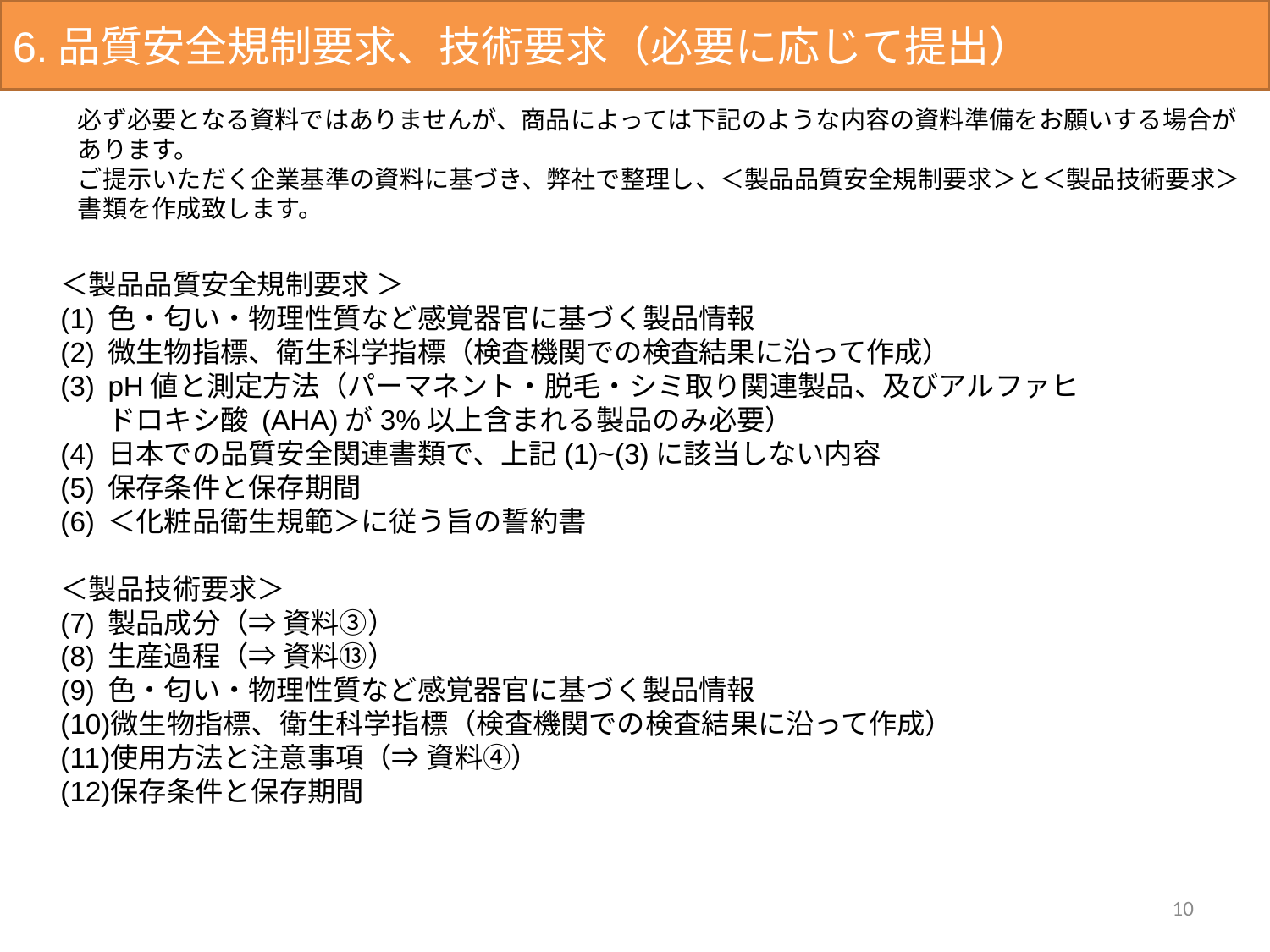

6.品質安全規制要求、技術要求（必要に応じて提出）
必ず必要となる資料ではありませんが、商品によっては下記のような内容の資料準備をお願いする場合が
あります。
ご提示いただく企業基準の資料に基づき、弊社で整理し、＜製品品質安全規制要求＞と＜製品技術要求＞
書類を作成致します。
＜製品品質安全規制要求 ＞
色・匂い・物理性質など感覚器官に基づく製品情報
微生物指標、衛生科学指標（検査機関での検査結果に沿って作成）
pH値と測定方法（パーマネント・脱毛・シミ取り関連製品、及びアルファヒドロキシ酸 (AHA)が3%以上含まれる製品のみ必要）
日本での品質安全関連書類で、上記(1)~(3)に該当しない内容
保存条件と保存期間
＜化粧品衛生規範＞に従う旨の誓約書

＜製品技術要求＞
製品成分（⇒ 資料③）
生産過程（⇒ 資料⑬）
色・匂い・物理性質など感覚器官に基づく製品情報
微生物指標、衛生科学指標（検査機関での検査結果に沿って作成）
使用方法と注意事項（⇒ 資料④）
保存条件と保存期間
10